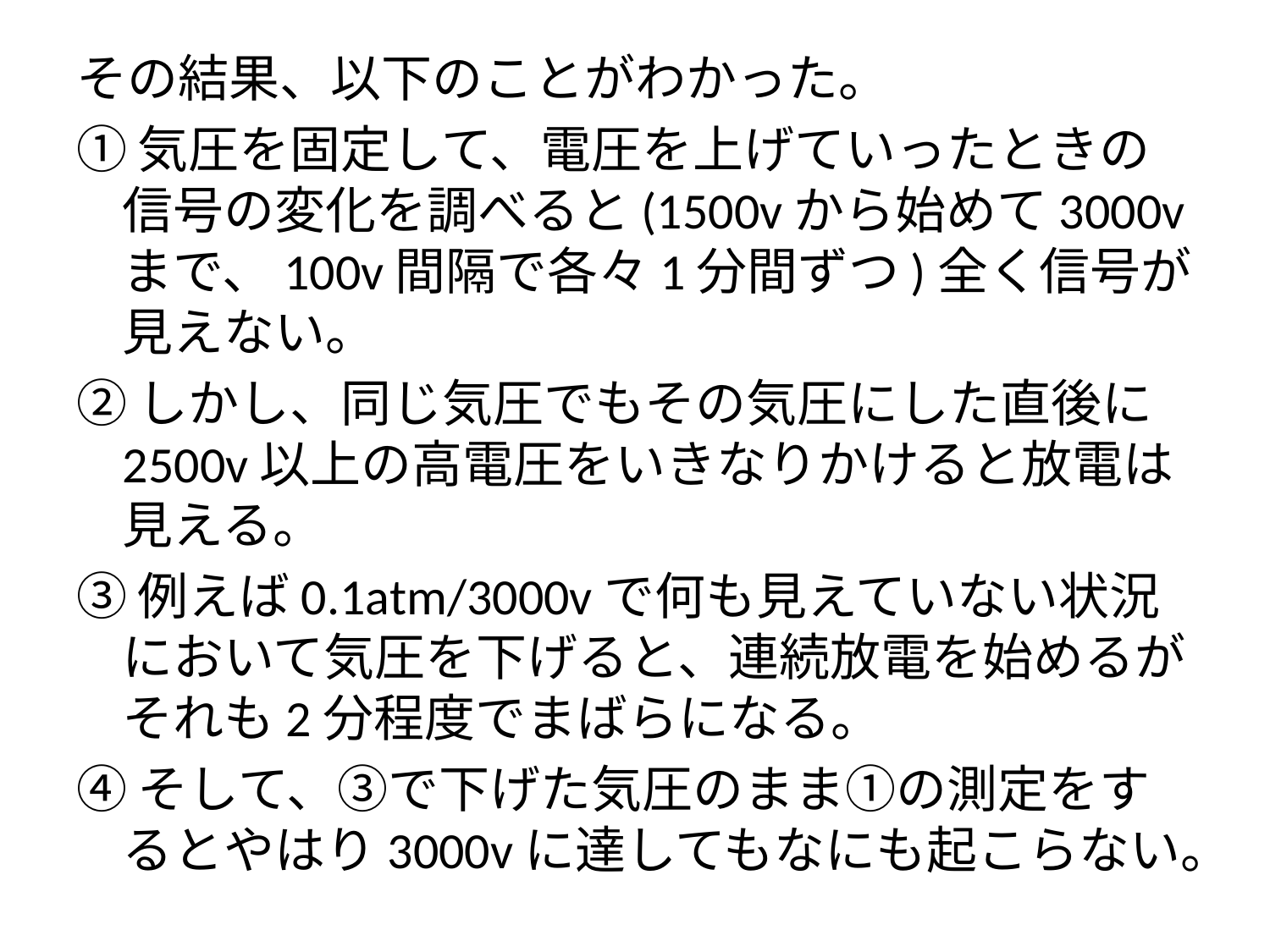

その結果、以下のことがわかった。
①気圧を固定して、電圧を上げていったときの信号の変化を調べると(1500vから始めて3000vまで、100v間隔で各々1分間ずつ)全く信号が見えない。
②しかし、同じ気圧でもその気圧にした直後に2500v以上の高電圧をいきなりかけると放電は見える。
③例えば0.1atm/3000vで何も見えていない状況において気圧を下げると、連続放電を始めるがそれも2分程度でまばらになる。
④そして、③で下げた気圧のまま①の測定をするとやはり3000vに達してもなにも起こらない。